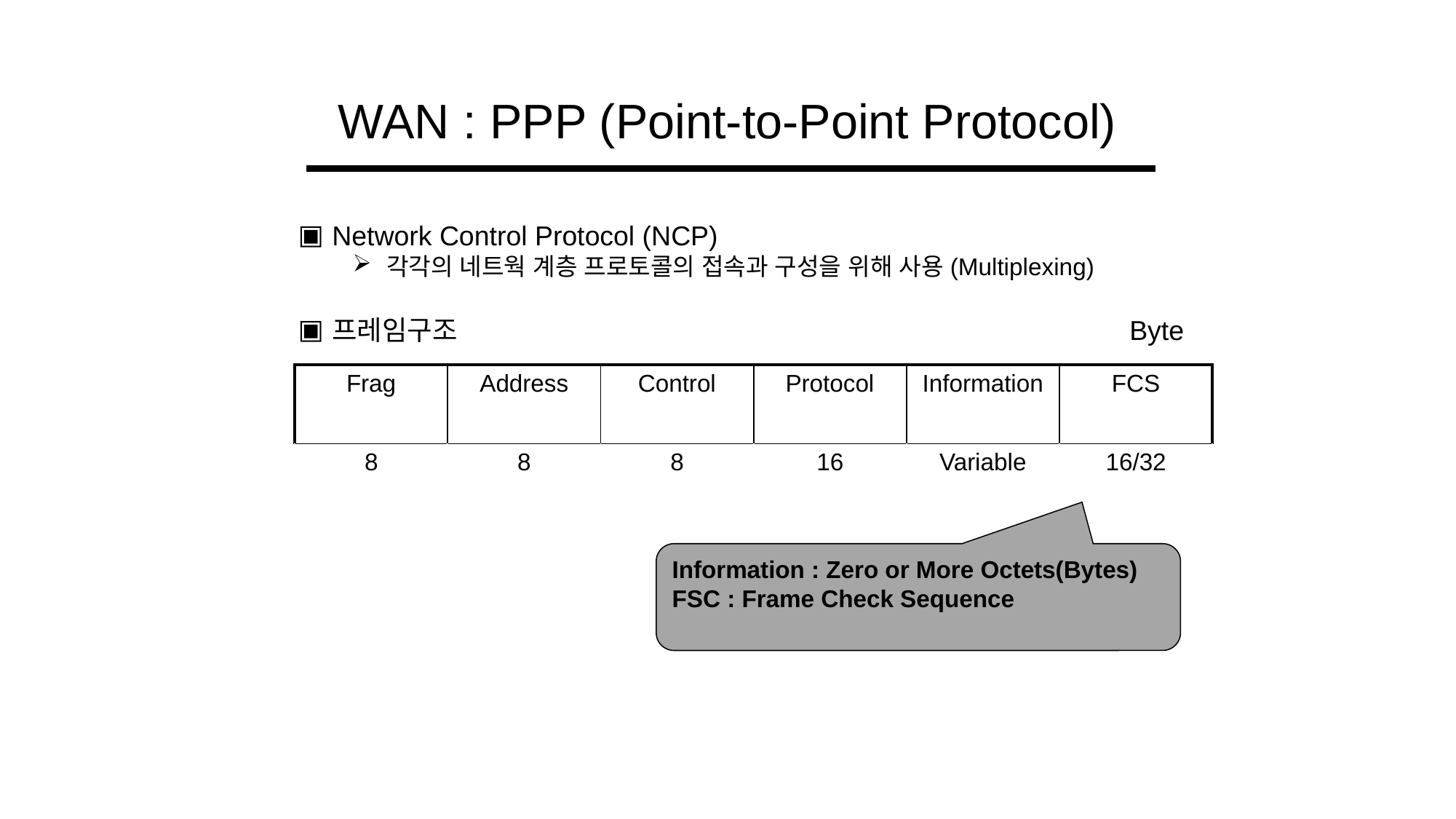

# WAN : PPP (Point-to-Point Protocol)
Network Control Protocol (NCP)
각각의 네트웍 계층 프로토콜의 접속과 구성을 위해 사용(Multiplexing)

프레임구조
Byte
| Frag | Address | Control | Protocol | Information | FCS |
| --- | --- | --- | --- | --- | --- |
| 8 | 8 | 8 | 16 | Variable | 16/32 |
Information : Zero or More Octets(Bytes)
FSC : Frame Check Sequence